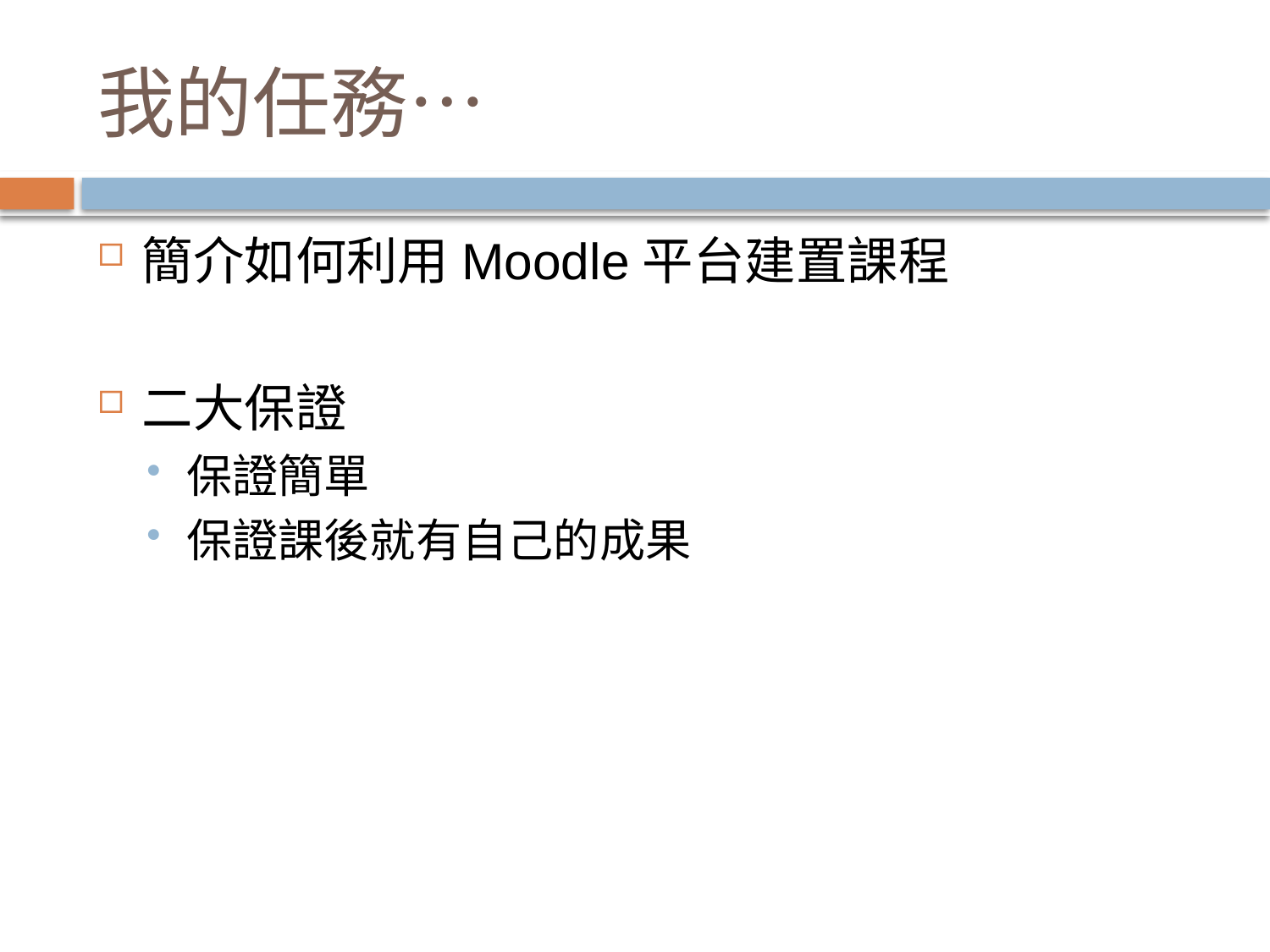

# 我的任務…
簡介如何利用Moodle平台建置課程

二大保證
保證簡單
保證課後就有自己的成果